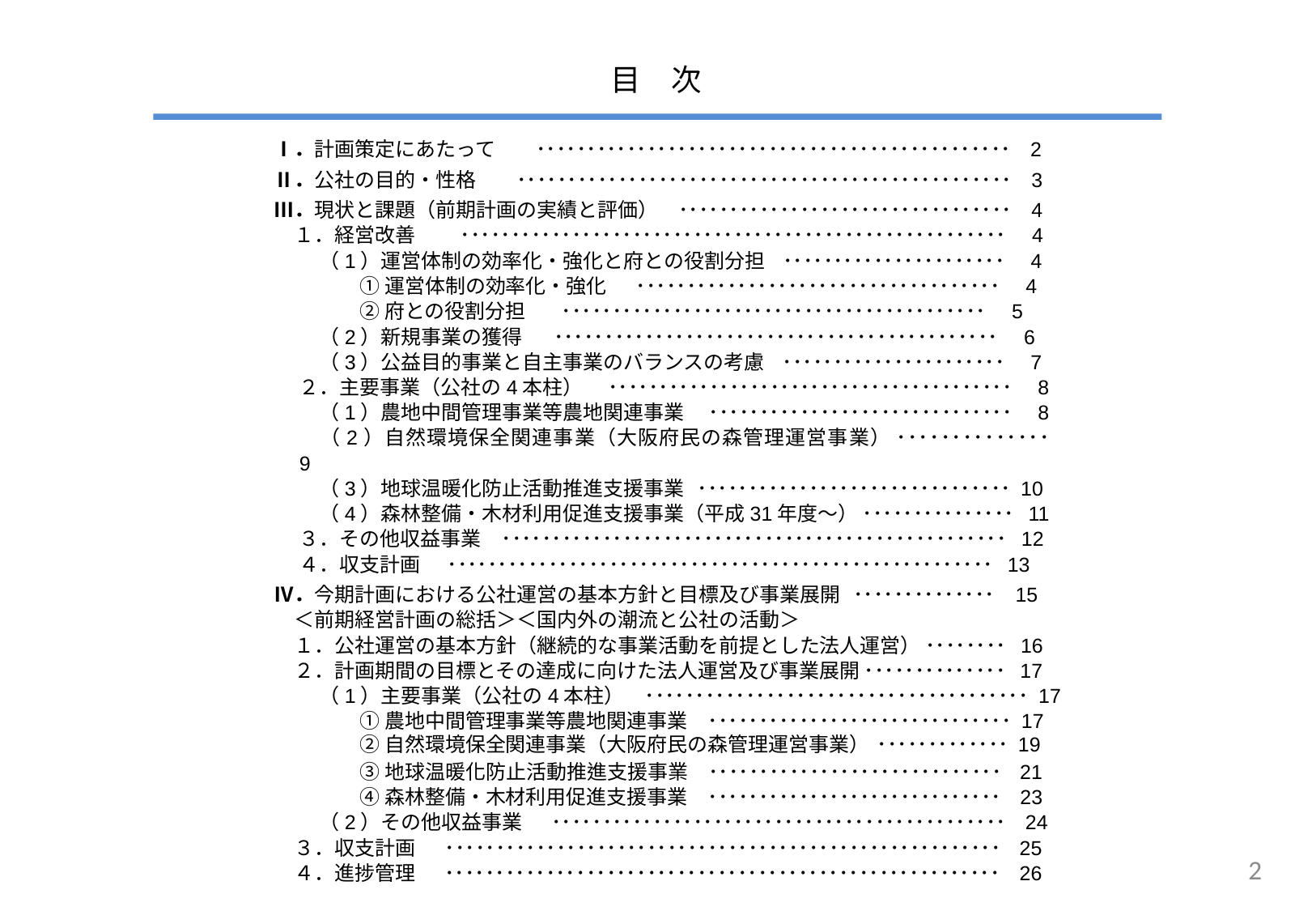

# 目　次

　Ⅰ．計画策定にあたって　　･･･････････････････････････････････････････････　2
　Ⅱ．公社の目的・性格　　･････････････････････････････････････････････････　3
　Ⅲ．現状と課題（前期計画の実績と評価）　･････････････････････････････････　4
　　１．経営改善　　 ･･････････････････････････････････････････････････････　4
　（1）運営体制の効率化・強化と府との役割分担    ･･････････････････････　4
　　　① 運営体制の効率化・強化　  ････････････････････････････････････　4
　　　② 府との役割分担        ･･････････････････････････････････････････　5
　（2）新規事業の獲得       ････････････････････････････････････････････　6
　（3）公益目的事業と自主事業のバランスの考慮    ･･････････････････････　7
２．主要事業（公社の4本柱）　 ････････････････････････････････････････　8
　（1）農地中間管理事業等農地関連事業　 ･･････････････････････････････　8
　（2）自然環境保全関連事業（大阪府民の森管理運営事業） ･･････････････   9
　（3）地球温暖化防止活動推進支援事業   ･･･････････････････････････････ 10
　（4）森林整備・木材利用促進支援事業（平成31年度～） ･･･････････････  11
３．その他収益事業　･･････････････････････････････････････････････････  12
４．収支計画      ･･････････････････････････････････････････････････････  13
　Ⅳ．今期計画における公社運営の基本方針と目標及び事業展開   ･･････････････　 15
　　＜前期経営計画の総括＞＜国内外の潮流と公社の活動＞
　　１．公社運営の基本方針（継続的な事業活動を前提とした法人運営） ････････  16
　　２．計画期間の目標とその達成に向けた法人運営及び事業展開 ･･････････････  17
　（1）主要事業（公社の4本柱）　･･････････････････････････････････････ 17
　　　① 農地中間管理事業等農地関連事業　･･････････････････････････････ 17
　　　② 自然環境保全関連事業（大阪府民の森管理運営事業） ･････････････ 19
　　　③ 地球温暖化防止活動推進支援事業　･････････････････････････････   21
　　　④ 森林整備・木材利用促進支援事業　･････････････････････････････   23
　（2）その他収益事業　  ･････････････････････････････････････････････   24
　　３．収支計画　  ･･･････････････････････････････････････････････････････   25
　　４．進捗管理　  ･･･････････････････････････････････････････････････････   26
2